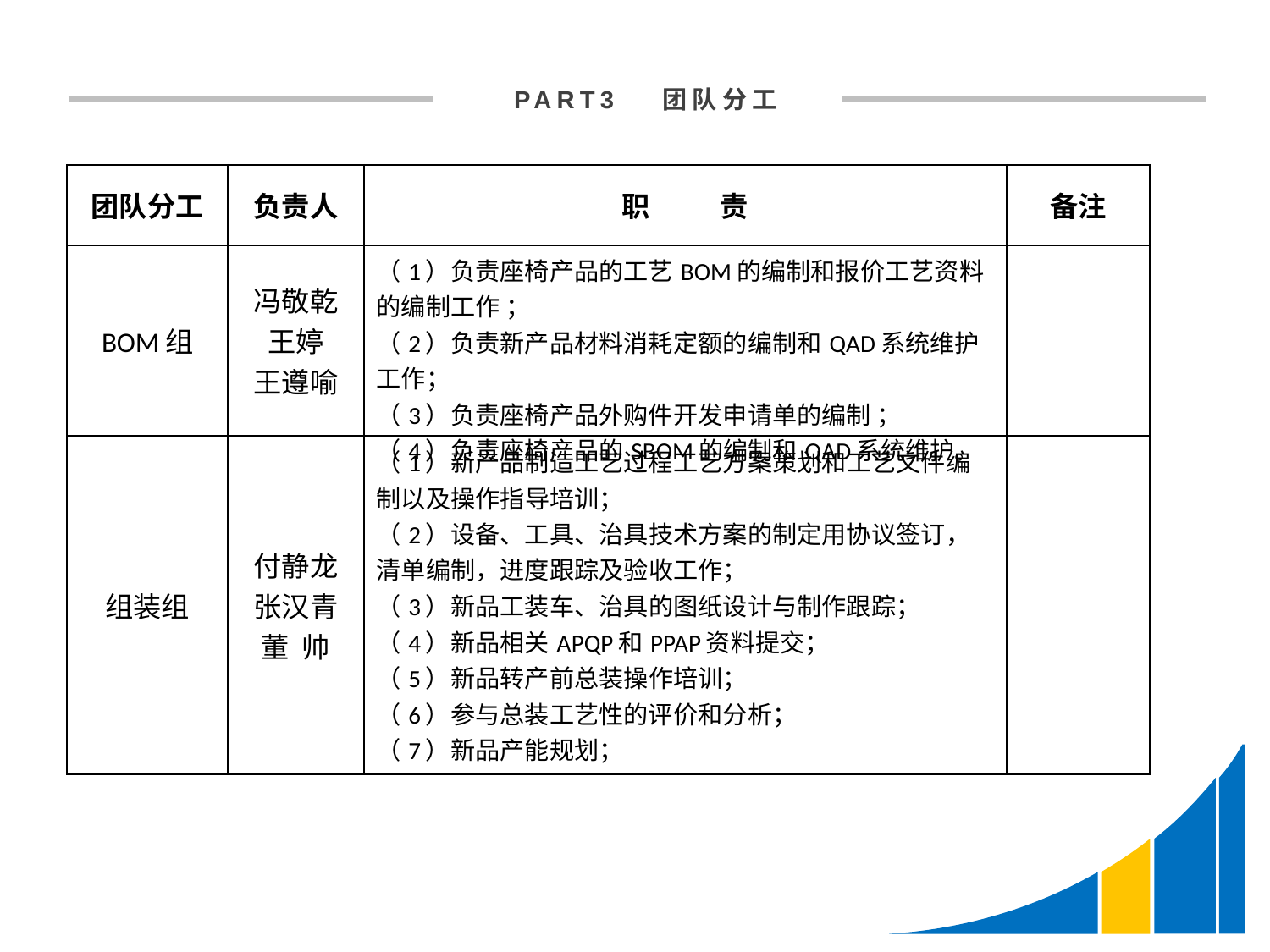

PART3   团队分工
| 团队分工 | 负责人 | 职 责 | 备注 |
| --- | --- | --- | --- |
| BOM组 | 冯敬乾 王婷 王遵喻 | （1）负责座椅产品的工艺BOM的编制和报价工艺资料的编制工作 ； （2）负责新产品材料消耗定额的编制和QAD系统维护工作； （3）负责座椅产品外购件开发申请单的编制 ； （4）负责座椅产品的SBOM的编制和QAD系统维护。 |  |
| 组装组 | 付静龙 张汉青 董 帅 | （1）新产品制造工艺过程工艺方案策划和工艺文件编制以及操作指导培训； （2）设备、工具、治具技术方案的制定用协议签订，清单编制，进度跟踪及验收工作； （3）新品工装车、治具的图纸设计与制作跟踪； （4）新品相关APQP和PPAP资料提交； （5）新品转产前总装操作培训； （6）参与总装工艺性的评价和分析； （7）新品产能规划； |  |